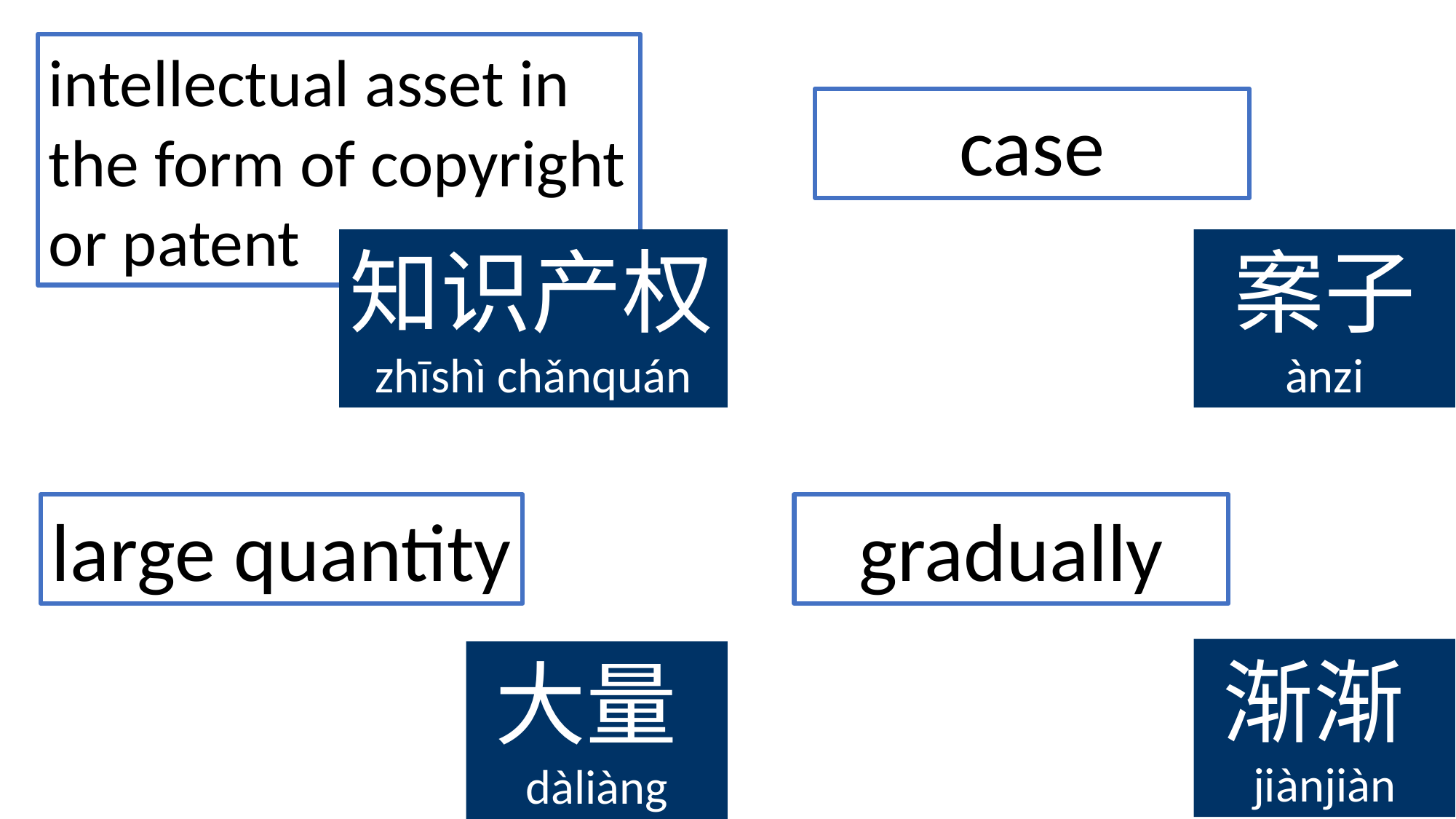

intellectual asset in the form of copyright or patent
case
知识产权zhīshì chǎnquán
案子
ànzi
large quantity
gradually
渐渐jiànjiàn
大量dàliàng